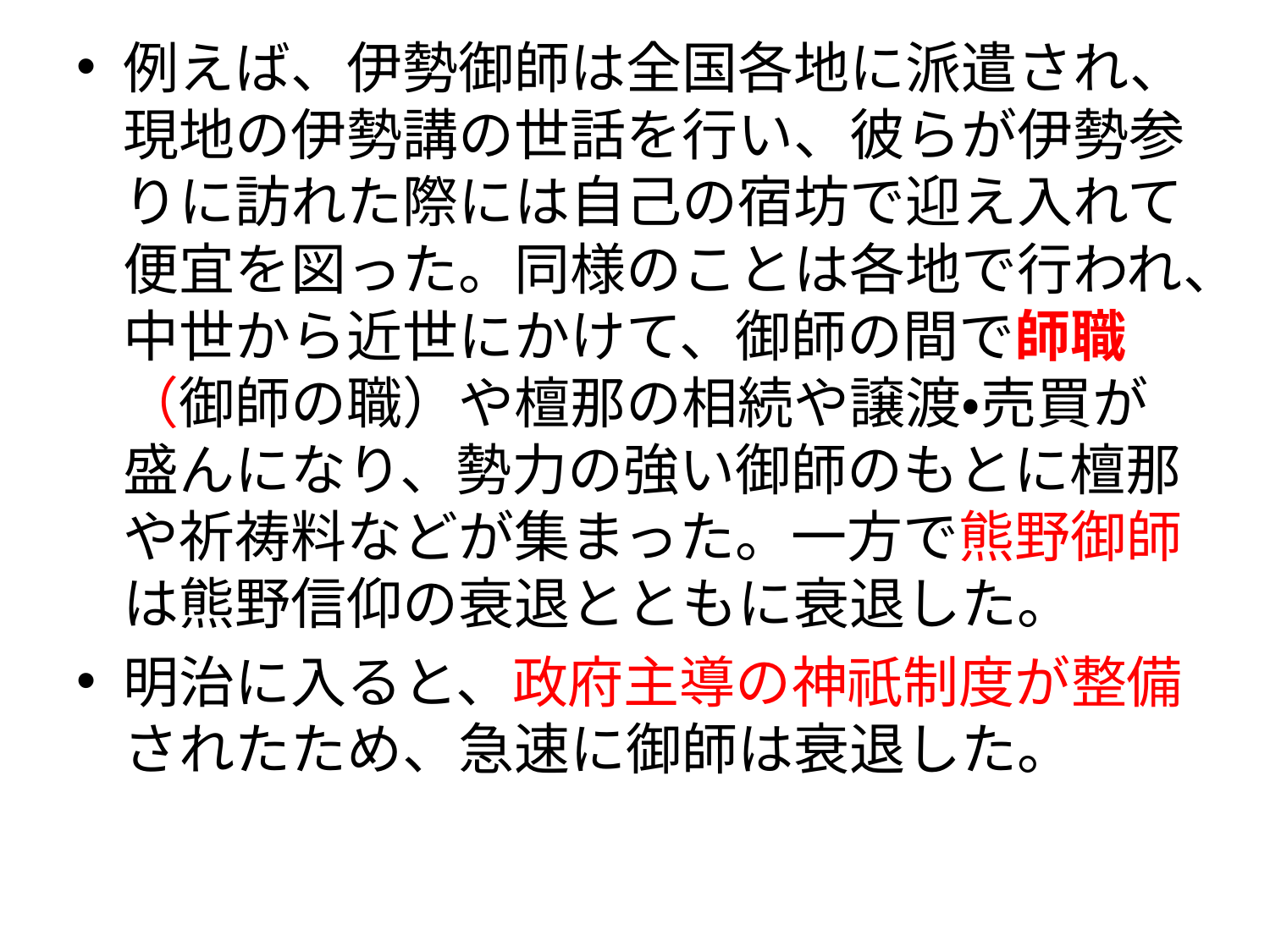

例えば、伊勢御師は全国各地に派遣され、現地の伊勢講の世話を行い、彼らが伊勢参りに訪れた際には自己の宿坊で迎え入れて便宜を図った。同様のことは各地で行われ、中世から近世にかけて、御師の間で師職（御師の職）や檀那の相続や譲渡・売買が盛んになり、勢力の強い御師のもとに檀那や祈祷料などが集まった。一方で熊野御師は熊野信仰の衰退とともに衰退した。
明治に入ると、政府主導の神祇制度が整備されたため、急速に御師は衰退した。